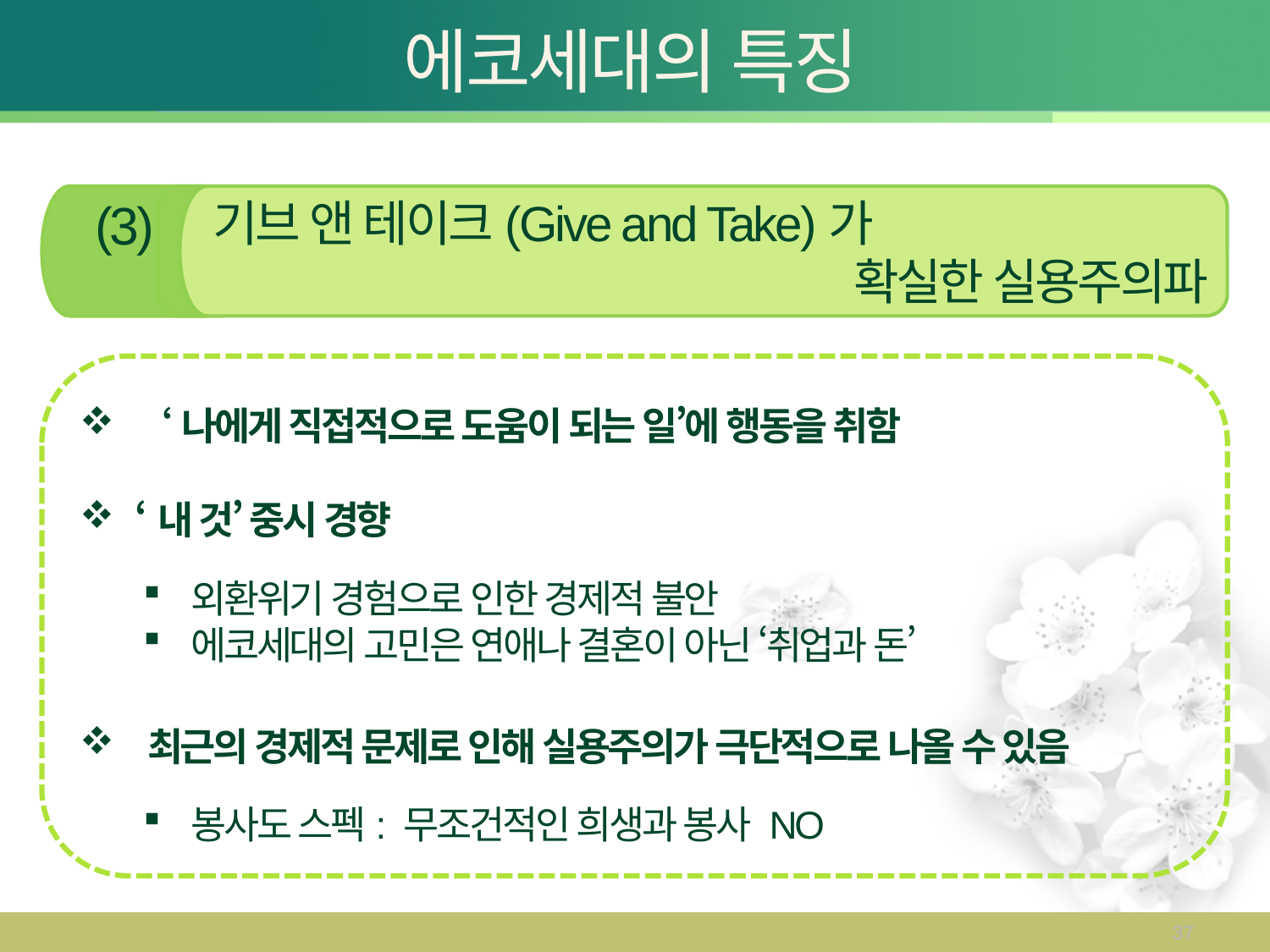

# 에코세대의 특징
(3)
  기브 앤 테이크(Give and Take)가
확실한 실용주의파
 ‘나에게 직접적으로 도움이 되는 일’에 행동을 취함

 ‘내 것’ 중시 경향

외환위기 경험으로 인한 경제적 불안
에코세대의 고민은 연애나 결혼이 아닌 ‘취업과 돈’
 최근의 경제적 문제로 인해 실용주의가 극단적으로 나올 수 있음

봉사도 스펙: 무조건적인 희생과 봉사 NO
37